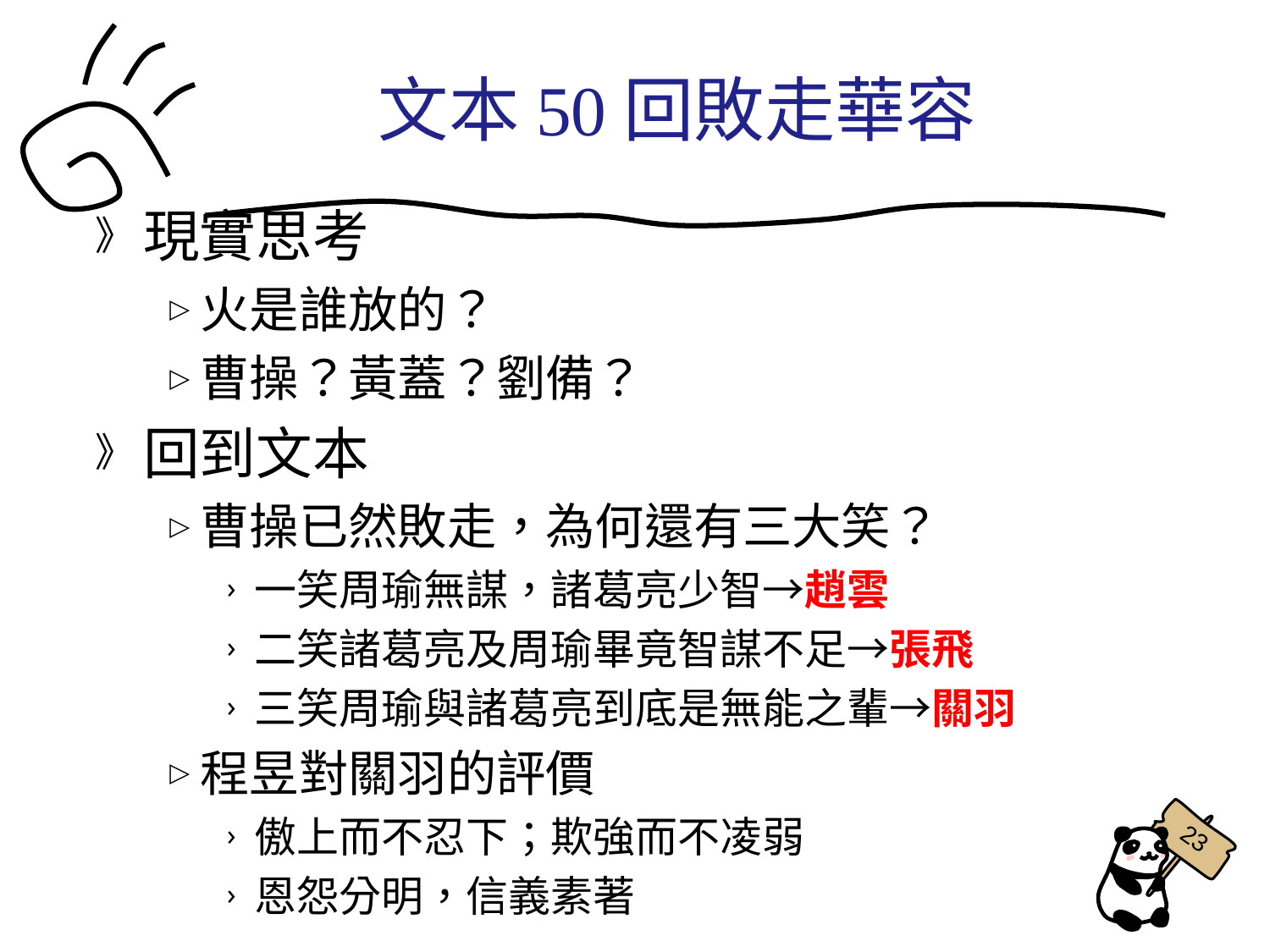

文本50回敗走華容
現實思考
火是誰放的？
曹操？黃蓋？劉備？
回到文本
曹操已然敗走，為何還有三大笑？
一笑周瑜無謀，諸葛亮少智→趙雲
二笑諸葛亮及周瑜畢竟智謀不足→張飛
三笑周瑜與諸葛亮到底是無能之輩→關羽
程昱對關羽的評價
傲上而不忍下；欺強而不凌弱
恩怨分明，信義素著
23